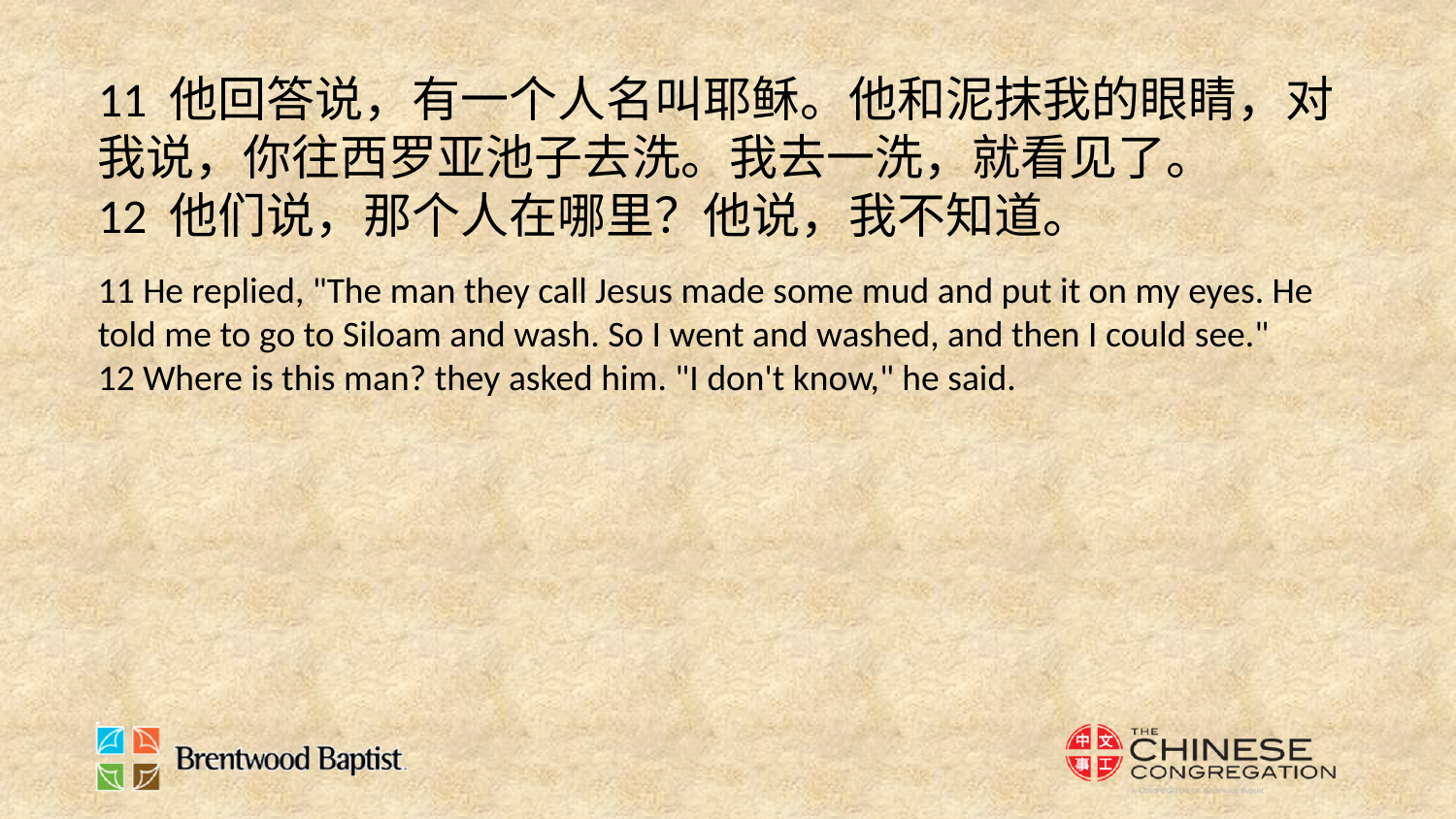

11 他回答说，有一个人名叫耶稣。他和泥抹我的眼睛，对我说，你往西罗亚池子去洗。我去一洗，就看见了。
12 他们说，那个人在哪里？他说，我不知道。

11 He replied, "The man they call Jesus made some mud and put it on my eyes. He told me to go to Siloam and wash. So I went and washed, and then I could see."
12 Where is this man? they asked him. "I don't know," he said.